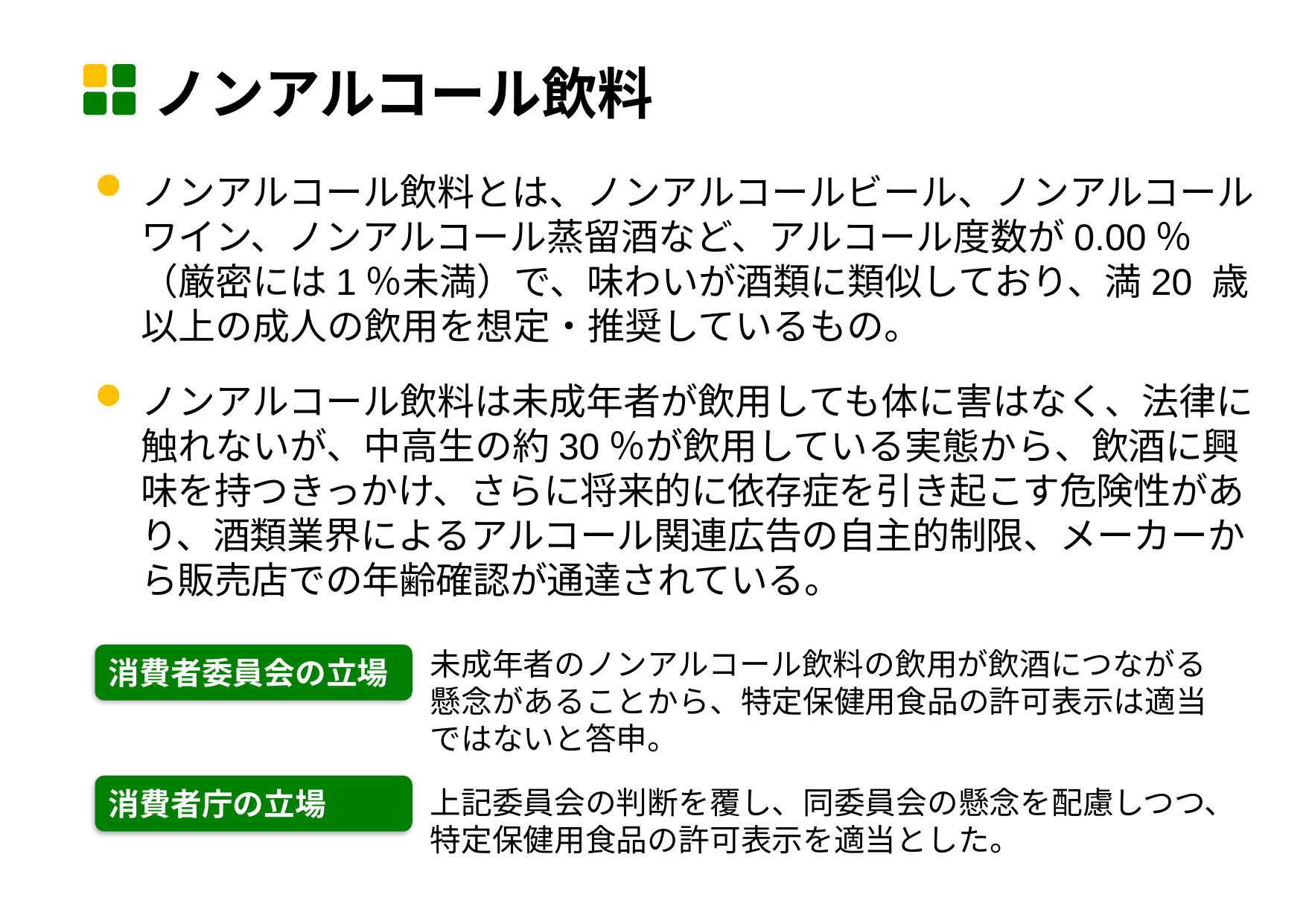

ノンアルコール飲料

ノンアルコール飲料とは、ノンアルコールビール、ノンアルコールワイン、ノンアルコール蒸留酒など、アルコール度数が0.00％（厳密には1％未満）で、味わいが酒類に類似しており、満20 歳以上の成人の飲用を想定・推奨しているもの。
ノンアルコール飲料は未成年者が飲用しても体に害はなく、法律に触れないが、中高生の約30％が飲用している実態から、飲酒に興味を持つきっかけ、さらに将来的に依存症を引き起こす危険性があり、酒類業界によるアルコール関連広告の自主的制限、メーカーから販売店での年齢確認が通達されている。

未成年者のノンアルコール飲料の飲用が飲酒につながる懸念があることから、特定保健用食品の許可表示は適当ではないと答申。

消費者委員会の立場
消費者庁の立場
上記委員会の判断を覆し、同委員会の懸念を配慮しつつ、特定保健用食品の許可表示を適当とした。